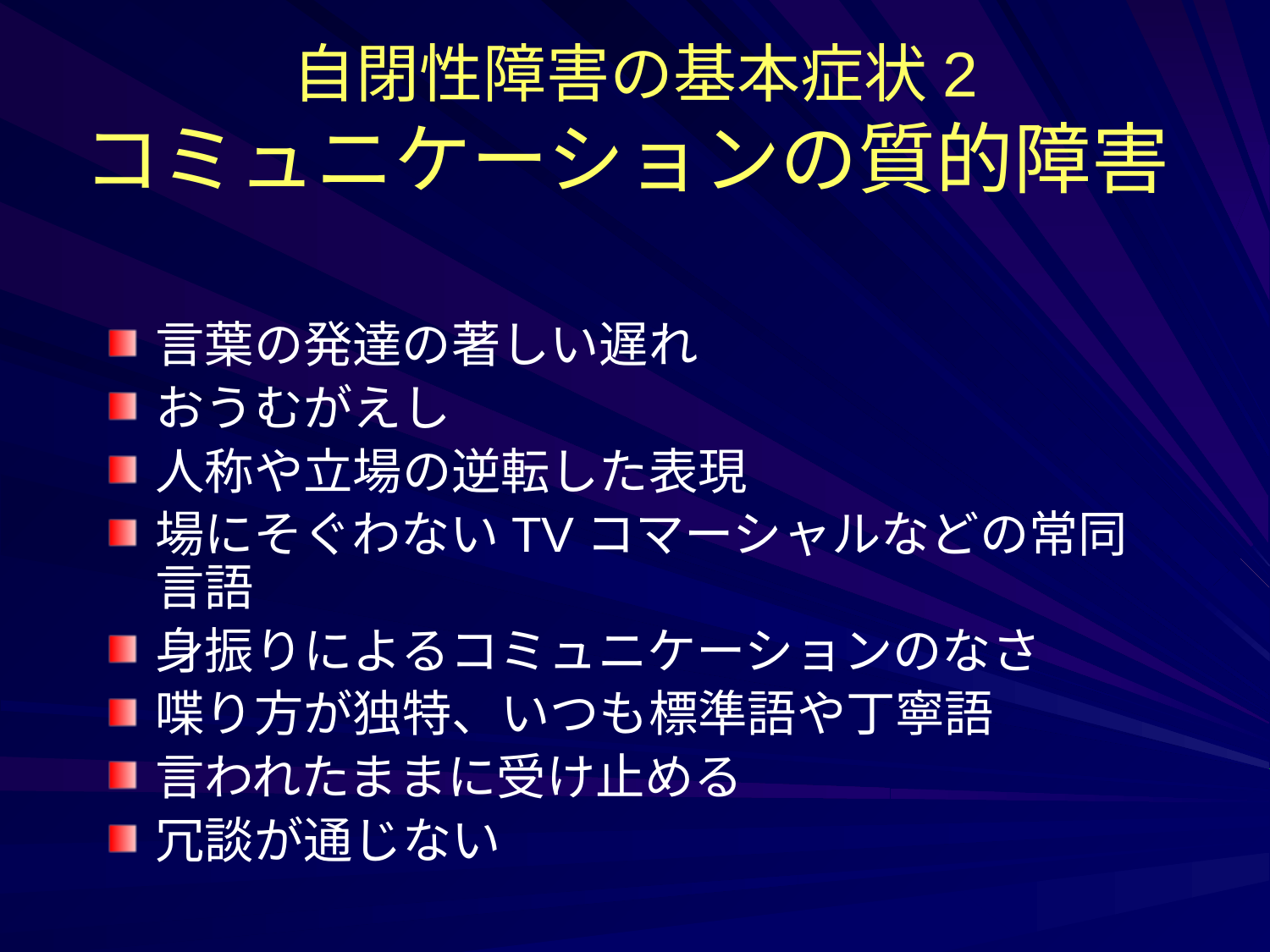

# 自閉性障害の基本症状2 コミュニケーションの質的障害
言葉の発達の著しい遅れ
おうむがえし
人称や立場の逆転した表現
場にそぐわないTVコマーシャルなどの常同言語
身振りによるコミュニケーションのなさ
喋り方が独特、いつも標準語や丁寧語
言われたままに受け止める
冗談が通じない